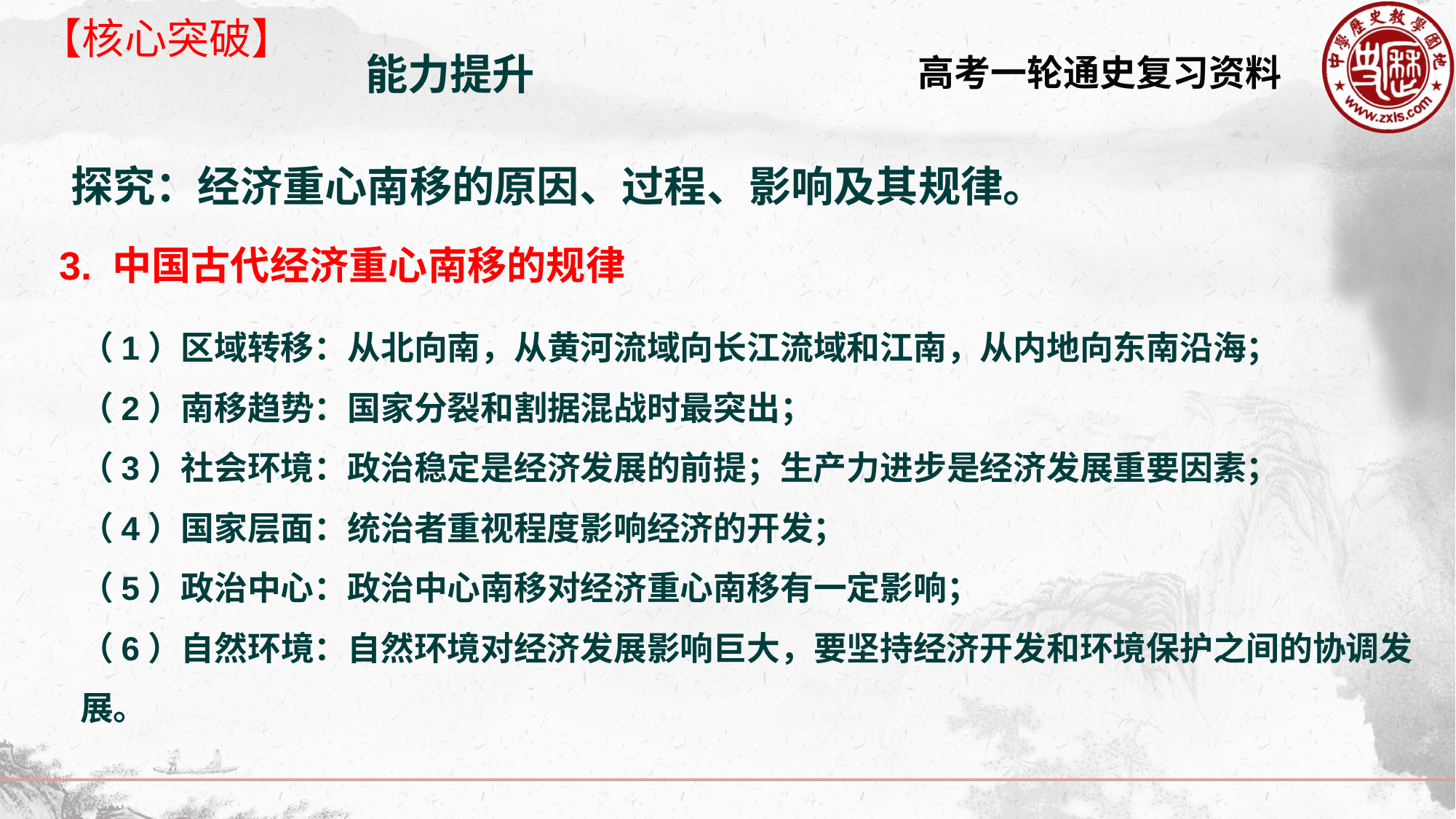

【核心突破】
能力提升

探究：经济重心南移的原因、过程、影响及其规律。
3. 中国古代经济重心南移的规律
（1）区域转移：从北向南，从黄河流域向长江流域和江南，从内地向东南沿海；
（2）南移趋势：国家分裂和割据混战时最突出；
（3）社会环境：政治稳定是经济发展的前提；生产力进步是经济发展重要因素；
（4）国家层面：统治者重视程度影响经济的开发；
（5）政治中心：政治中心南移对经济重心南移有一定影响；
（6）自然环境：自然环境对经济发展影响巨大，要坚持经济开发和环境保护之间的协调发展。